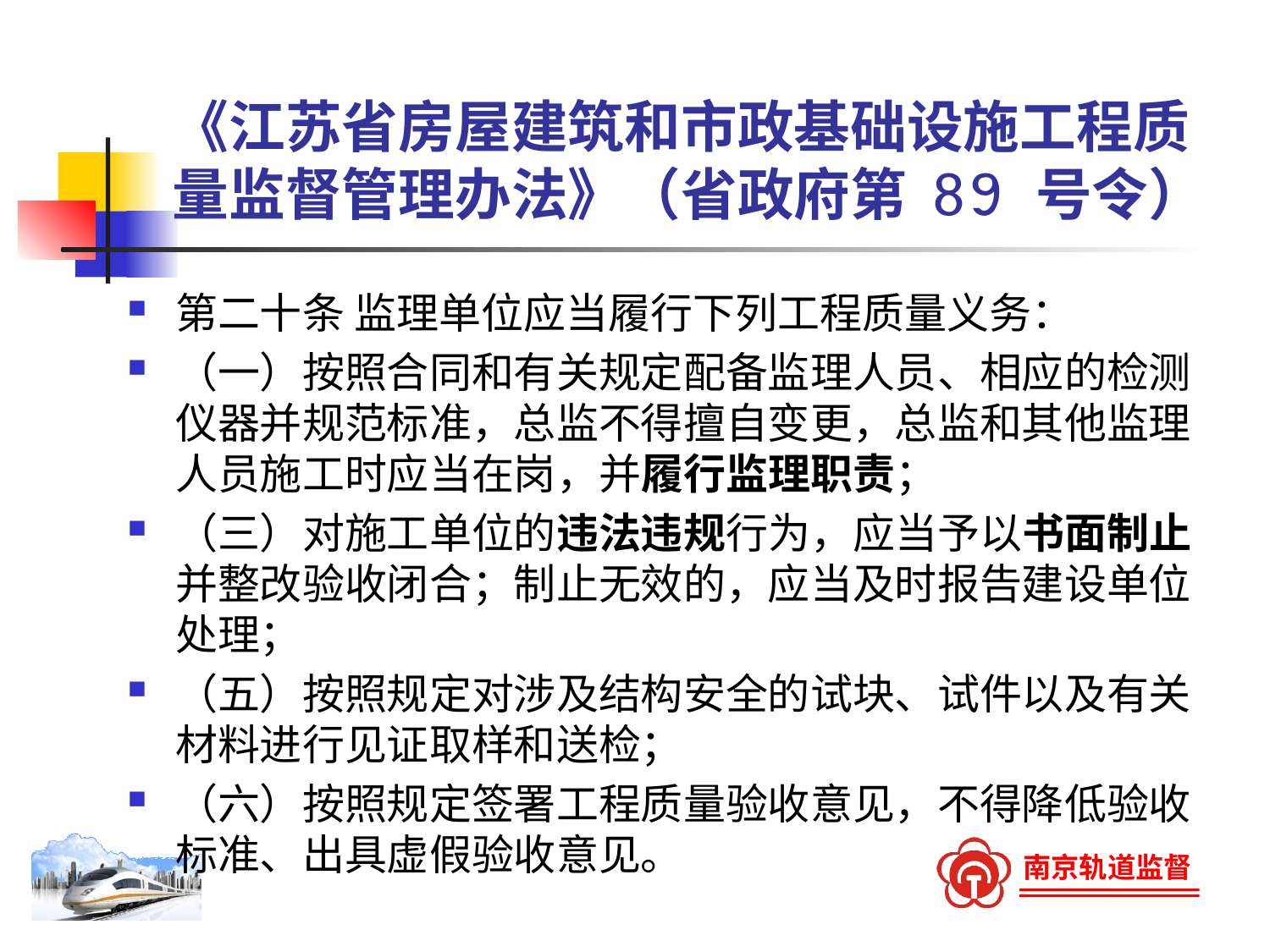

# 《江苏省房屋建筑和市政基础设施工程质量监督管理办法》（省政府第 89 号令）
第二十条 监理单位应当履行下列工程质量义务：
（一）按照合同和有关规定配备监理人员、相应的检测仪器并规范标准，总监不得擅自变更，总监和其他监理人员施工时应当在岗，并履行监理职责；
（三）对施工单位的违法违规行为，应当予以书面制止并整改验收闭合；制止无效的，应当及时报告建设单位处理；
（五）按照规定对涉及结构安全的试块、试件以及有关材料进行见证取样和送检；
（六）按照规定签署工程质量验收意见，不得降低验收标准、出具虚假验收意见。